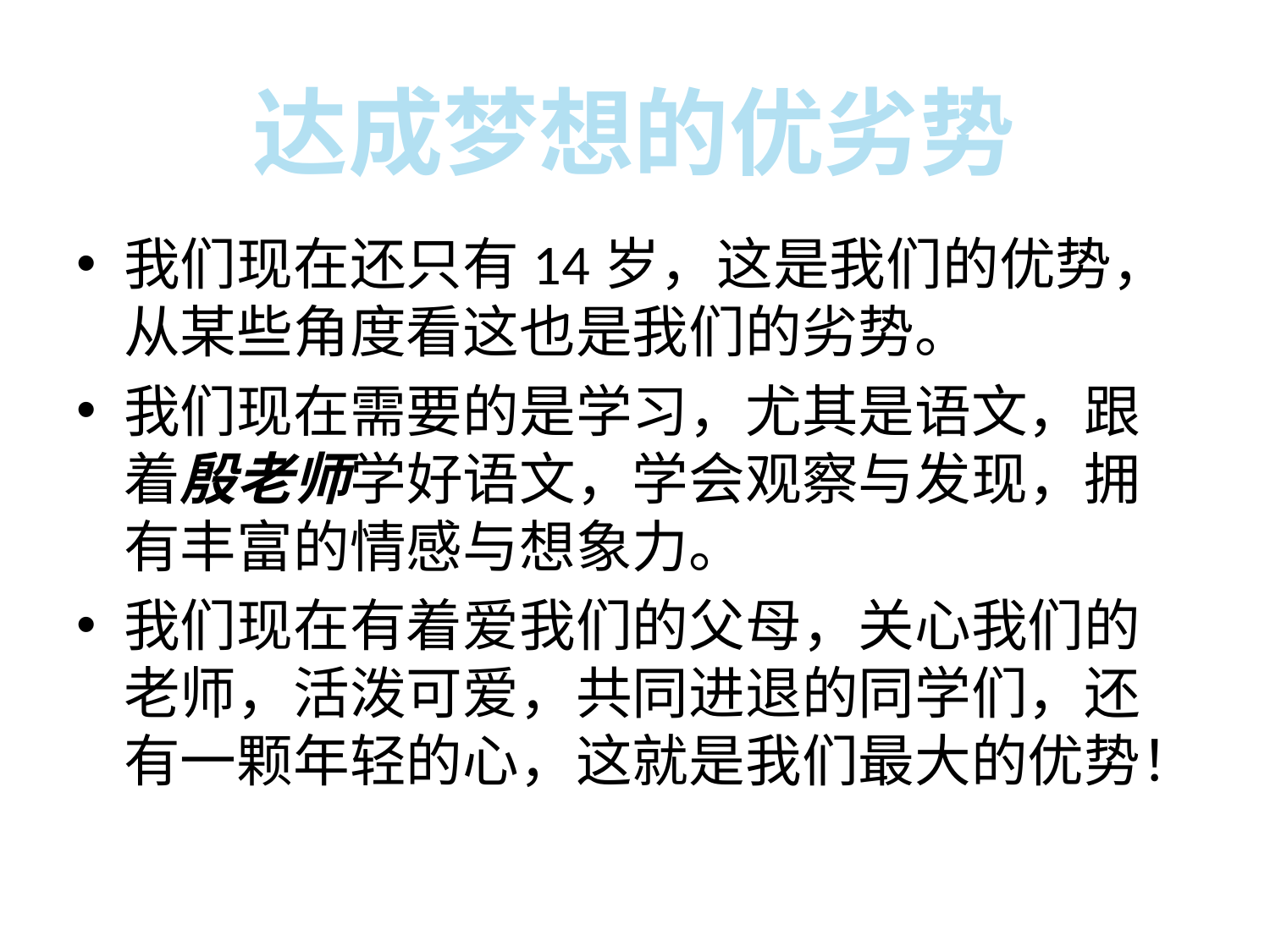

达成梦想的优劣势
我们现在还只有14岁，这是我们的优势，从某些角度看这也是我们的劣势。
我们现在需要的是学习，尤其是语文，跟着殷老师学好语文，学会观察与发现，拥有丰富的情感与想象力。
我们现在有着爱我们的父母，关心我们的老师，活泼可爱，共同进退的同学们，还有一颗年轻的心，这就是我们最大的优势！